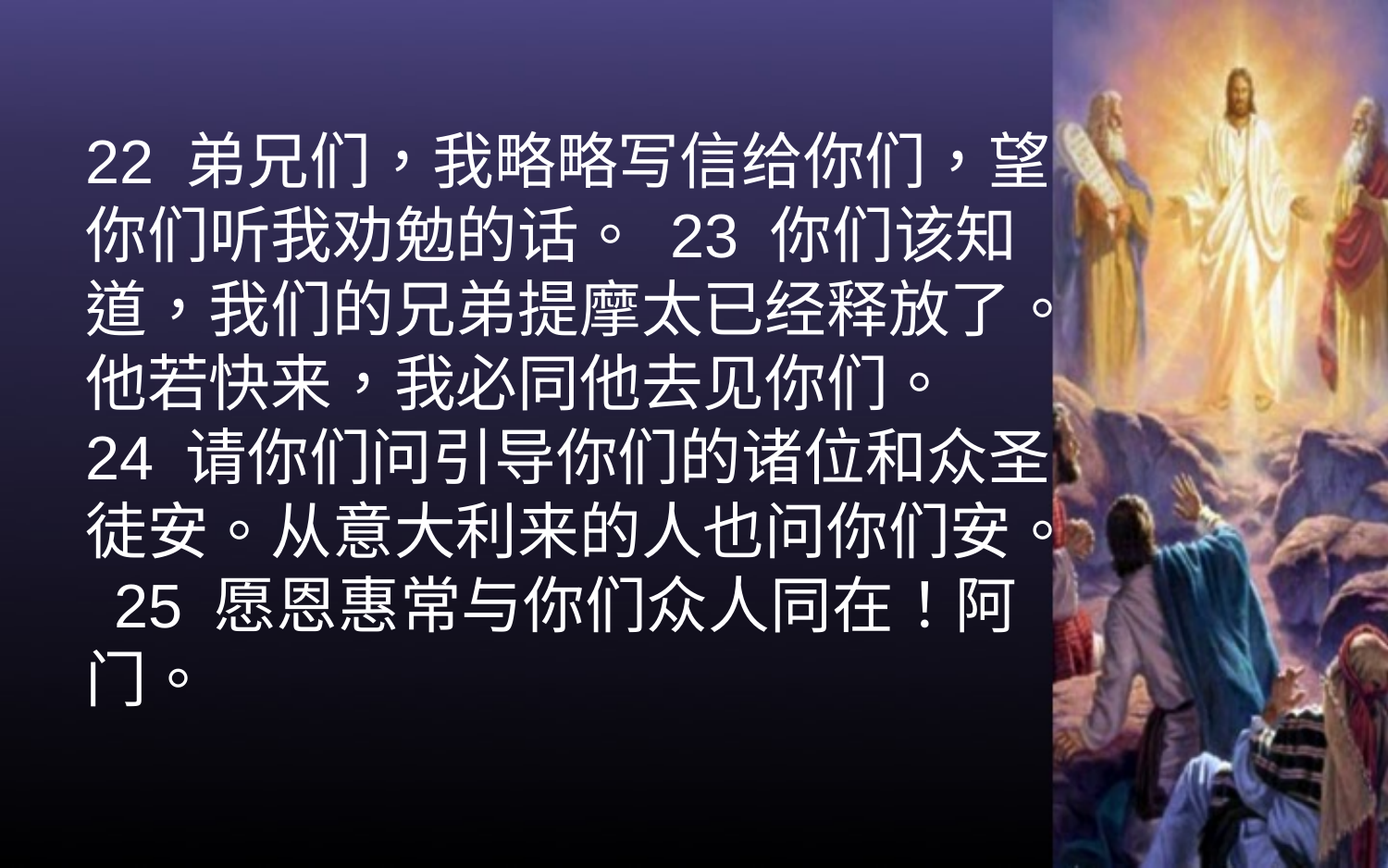

22 弟兄们，我略略写信给你们，望你们听我劝勉的话。 23 你们该知道，我们的兄弟提摩太已经释放了。他若快来，我必同他去见你们。
24 请你们问引导你们的诸位和众圣徒安。从意大利来的人也问你们安。 25 愿恩惠常与你们众人同在！阿门。